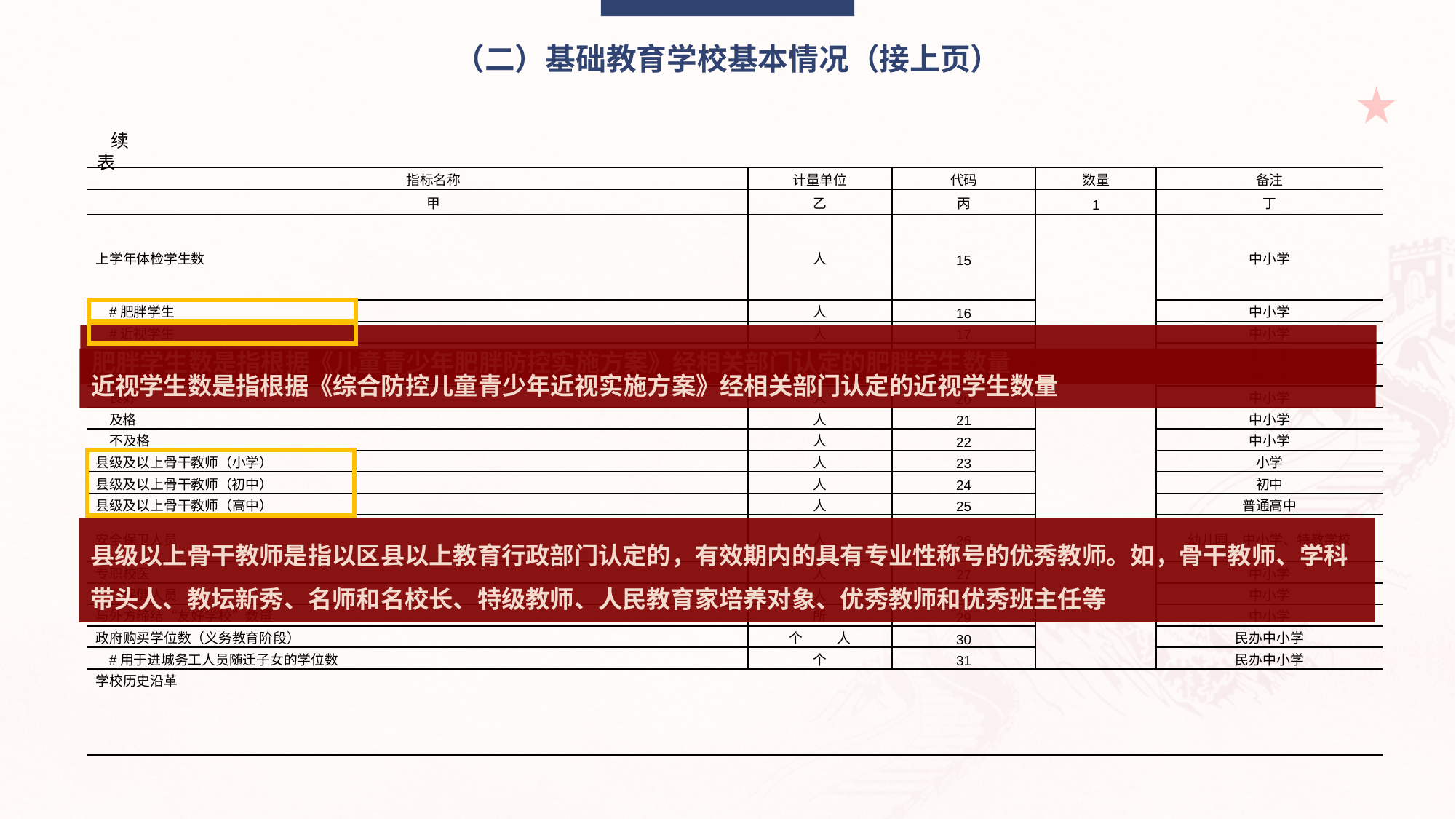

（二）基础教育学校基本情况（接上页）
续表
| 指标名称 | 计量单位 | 代码 | 数量 | 备注 |
| --- | --- | --- | --- | --- |
| 甲 | 乙 | 丙 | 1 | 丁 |
| 上学年体检学生数 | 人 | 15 |  | 中小学 |
| #肥胖学生 | 人 | 16 |  | 中小学 |
| #近视学生 | 人 | 17 |  | 中小学 |
| 上学年参加国家学生体质健康标准测试人数 | 人 | 18 |  | 中小学 |
| 优秀 | 人 | 19 |  | 中小学 |
| 良好 | 人 | 20 |  | 中小学 |
| 及格 | 人 | 21 |  | 中小学 |
| 不及格 | 人 | 22 |  | 中小学 |
| 县级及以上骨干教师（小学） | 人 | 23 |  | 小学 |
| 县级及以上骨干教师（初中） | 人 | 24 |  | 初中 |
| 县级及以上骨干教师（高中） | 人 | 25 |  | 普通高中 |
| 安全保卫人员 | 人 | 26 |  | 幼儿园、中小学、特教学校 |
| 专职校医 | 人 | 27 |  | 中小学 |
| 专职保健人员 | 人 | 28 |  | 中小学 |
| 与外方缔结“友好学校”数量 | 所 | 29 |  | 中小学 |
| 政府购买学位数（义务教育阶段） | 个 人 | 30 |  | 民办中小学 |
| #用于进城务工人员随迁子女的学位数 | 个 | 31 |  | 民办中小学 |
| 学校历史沿革 |  |  |  |  |

肥胖学生数是指根据《儿童青少年肥胖防控实施方案》经相关部门认定的肥胖学生数量

近视学生数是指根据《综合防控儿童青少年近视实施方案》经相关部门认定的近视学生数量

县级以上骨干教师是指以区县以上教育行政部门认定的，有效期内的具有专业性称号的优秀教师。如，骨干教师、学科带头人、教坛新秀、名师和名校长、特级教师、人民教育家培养对象、优秀教师和优秀班主任等